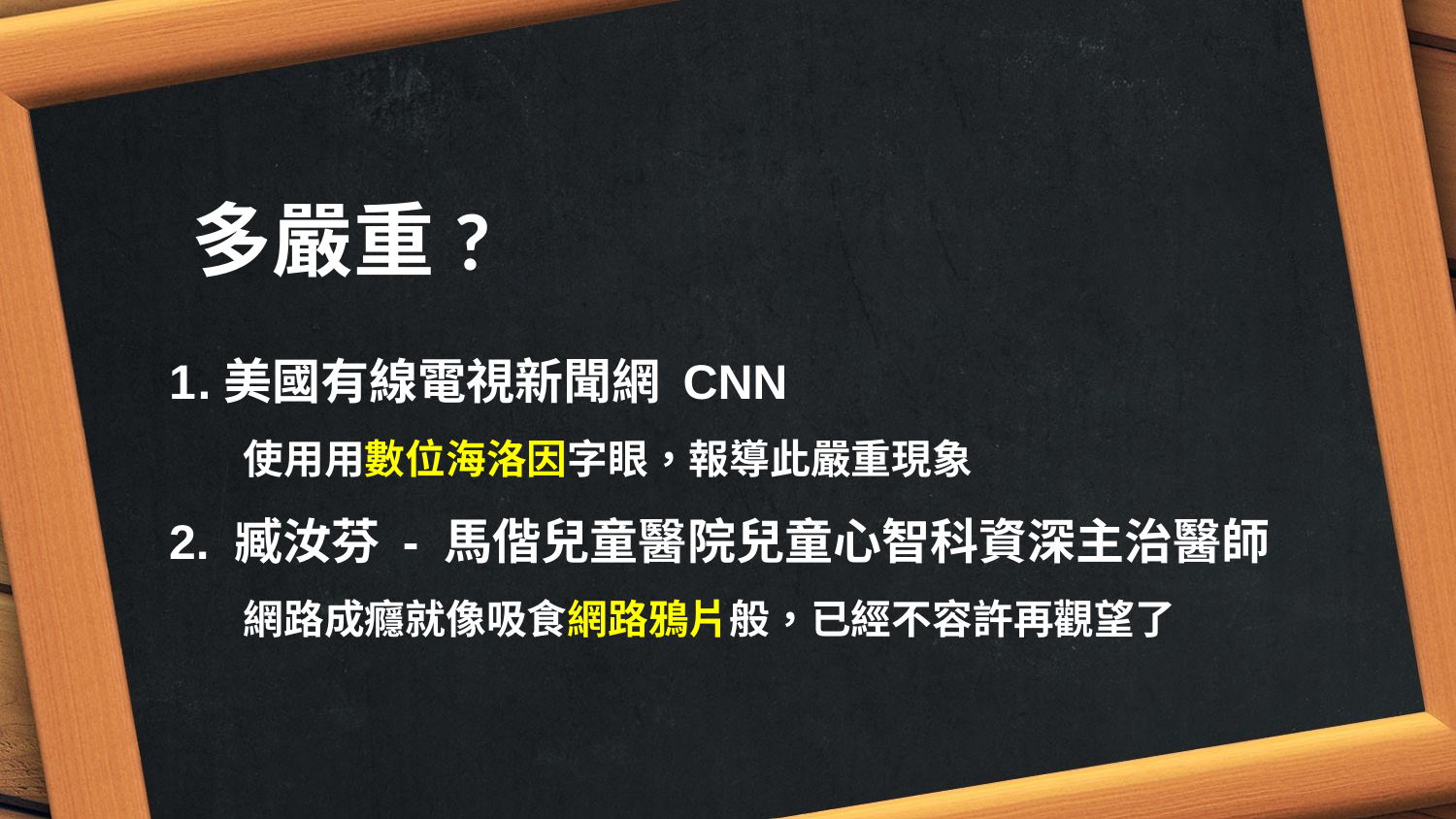

多嚴重?
美國有線電視新聞網 CNN
       使用用數位海洛因字眼，報導此嚴重現象
2. 臧汝芬 - 馬偕兒童醫院兒童心智科資深主治醫師
       網路成癮就像吸食網路鴉片般，已經不容許再觀望了